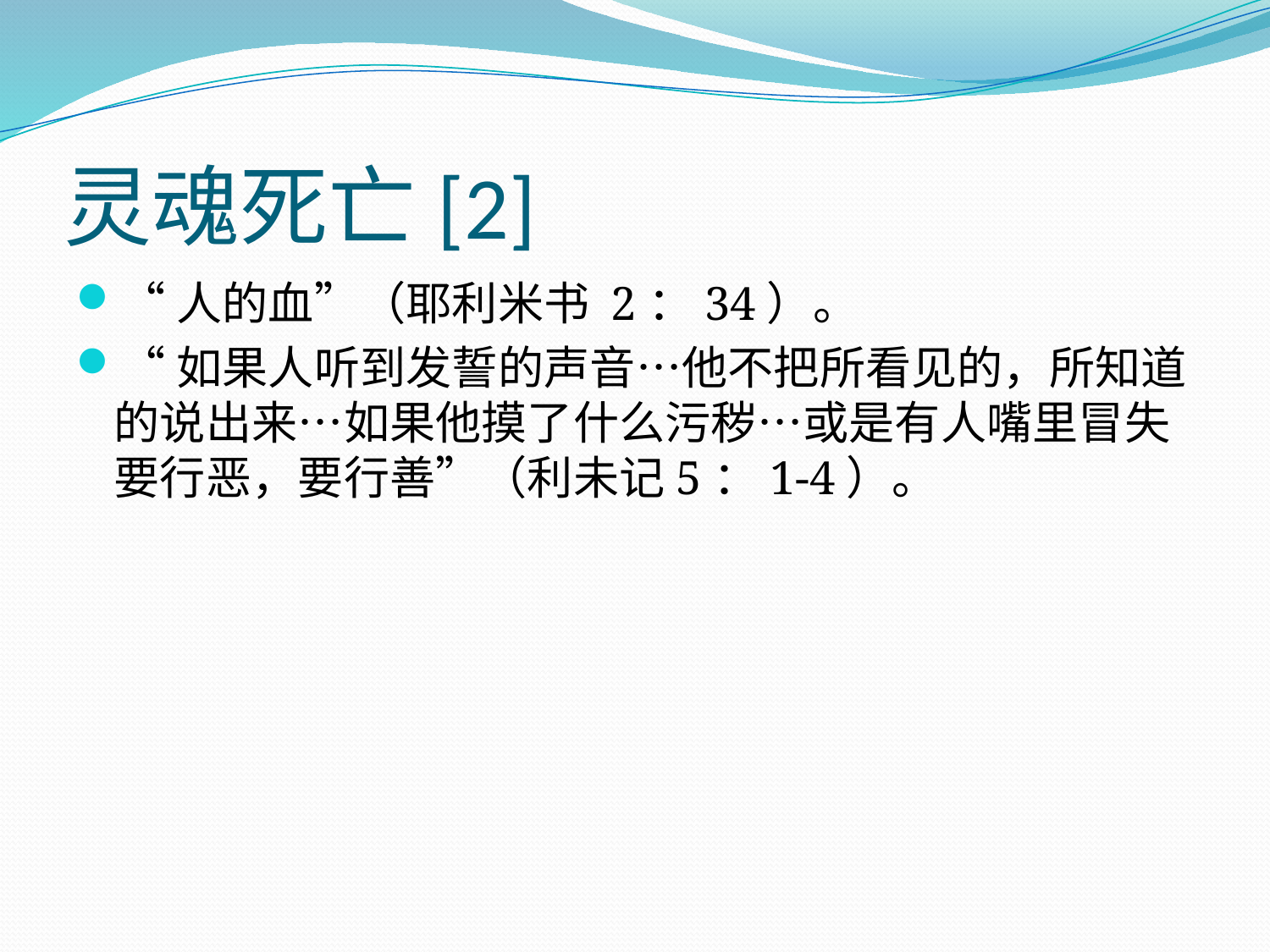

# 灵魂死亡[2]
“人的血”（耶利米书 2：34）。
“如果人听到发誓的声音…他不把所看见的，所知道的说出来…如果他摸了什么污秽…或是有人嘴里冒失要行恶，要行善”（利未记5：1-4）。